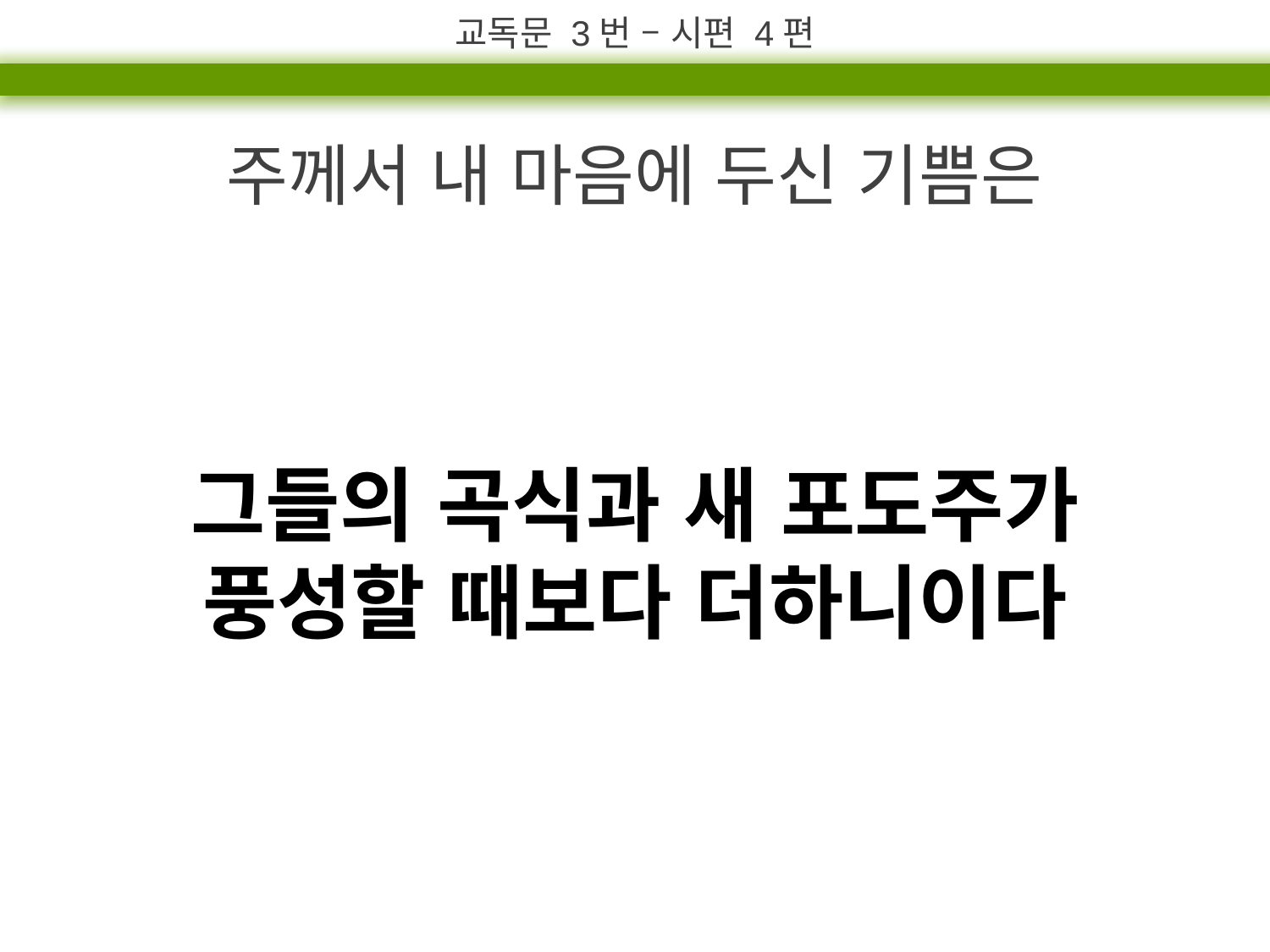

교독문 3번 – 시편 4편

주께서 내 마음에 두신 기쁨은
그들의 곡식과 새 포도주가
풍성할 때보다 더하니이다